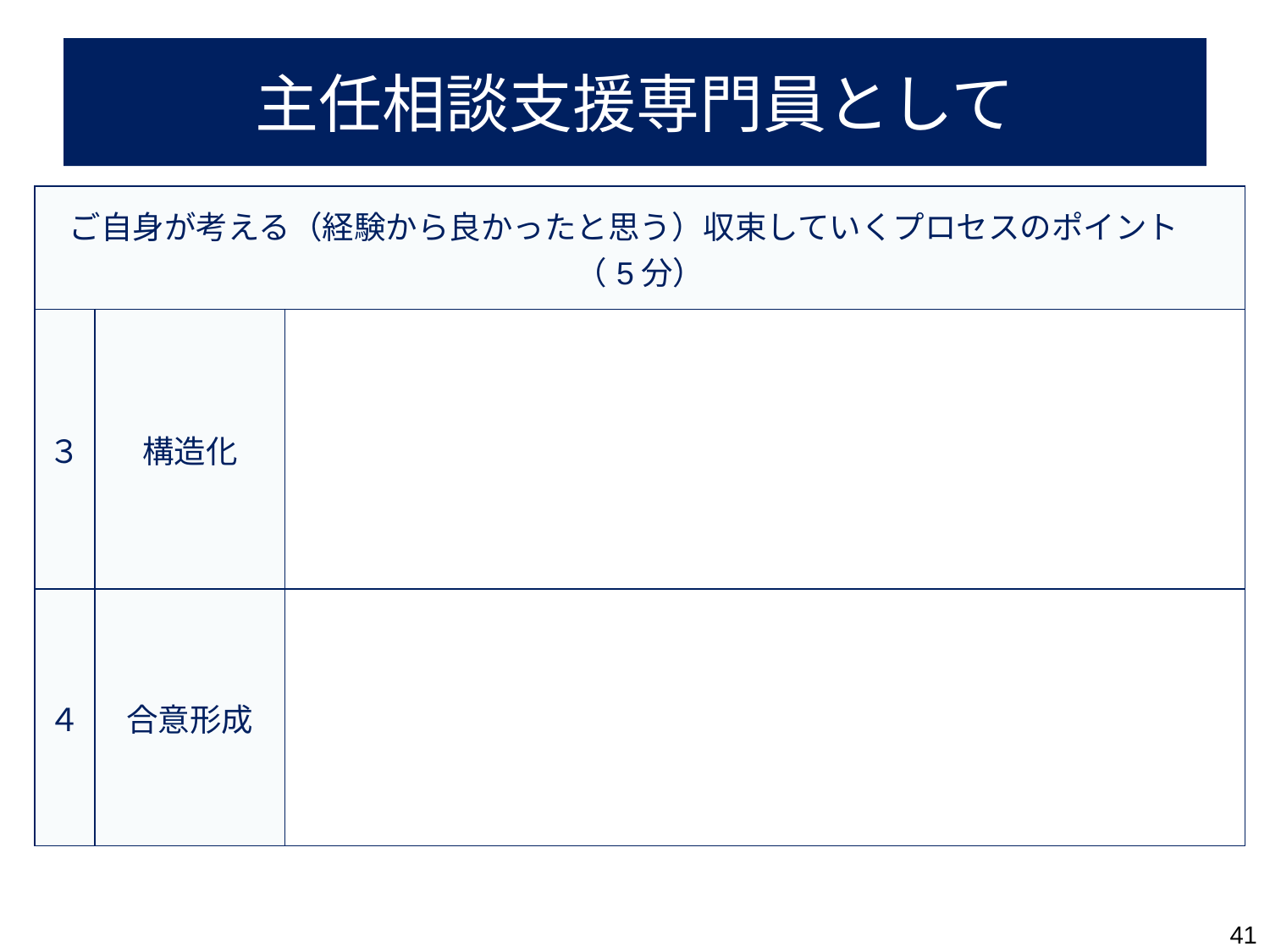

# 主任相談支援専門員として
| ご自身が考える（経験から良かったと思う）収束していくプロセスのポイント　（5分） |  |  |
| --- | --- | --- |
| ３ | 構造化 |  |
| ４ | 合意形成 |  |
41